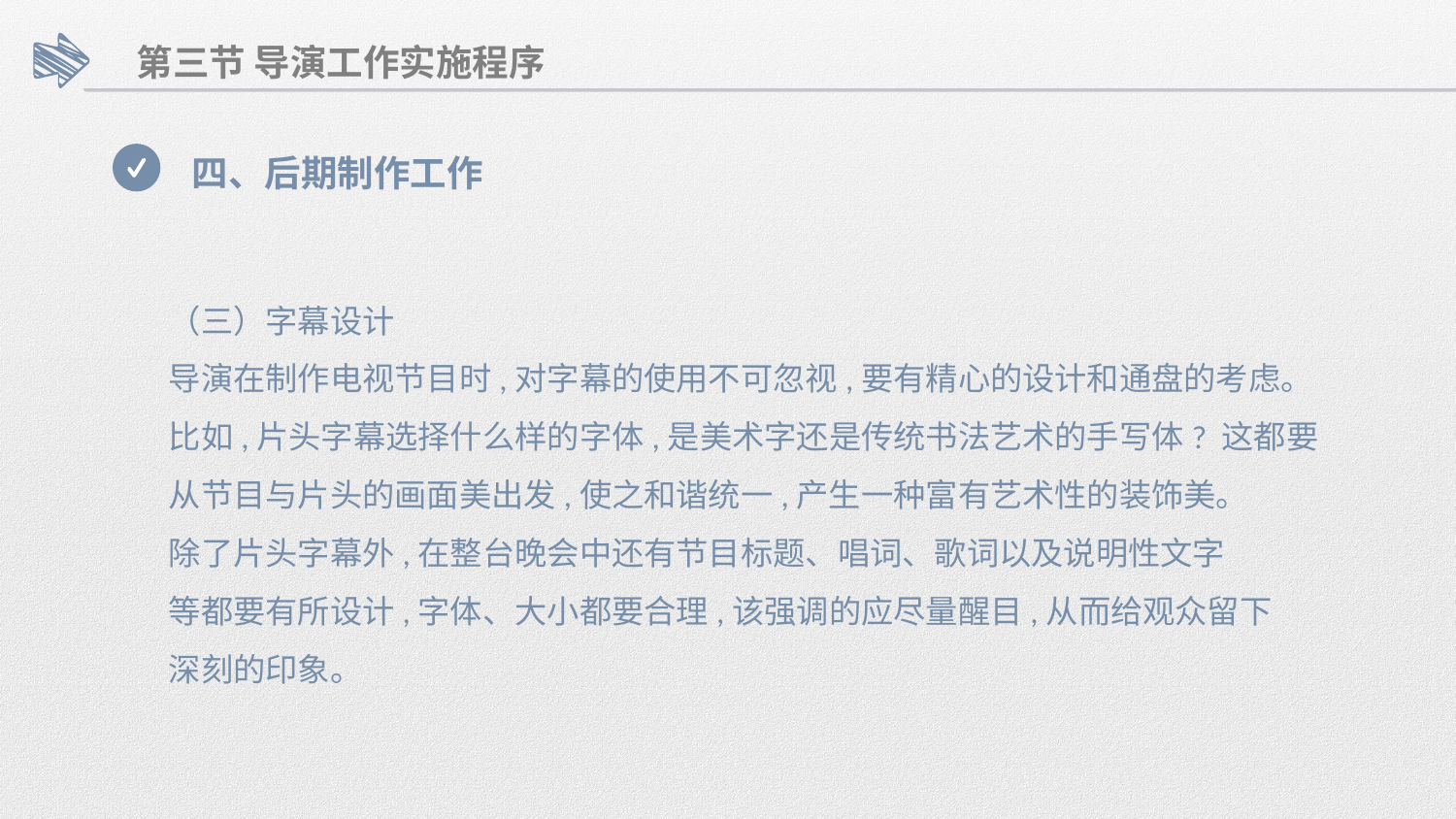

第三节 导演工作实施程序
四、后期制作工作

（三）字幕设计
导演在制作电视节目时,对字幕的使用不可忽视,要有精心的设计和通盘的考虑。
比如,片头字幕选择什么样的字体,是美术字还是传统书法艺术的手写体? 这都要
从节目与片头的画面美出发,使之和谐统一,产生一种富有艺术性的装饰美。
除了片头字幕外,在整台晚会中还有节目标题、唱词、歌词以及说明性文字
等都要有所设计,字体、大小都要合理,该强调的应尽量醒目,从而给观众留下
深刻的印象。